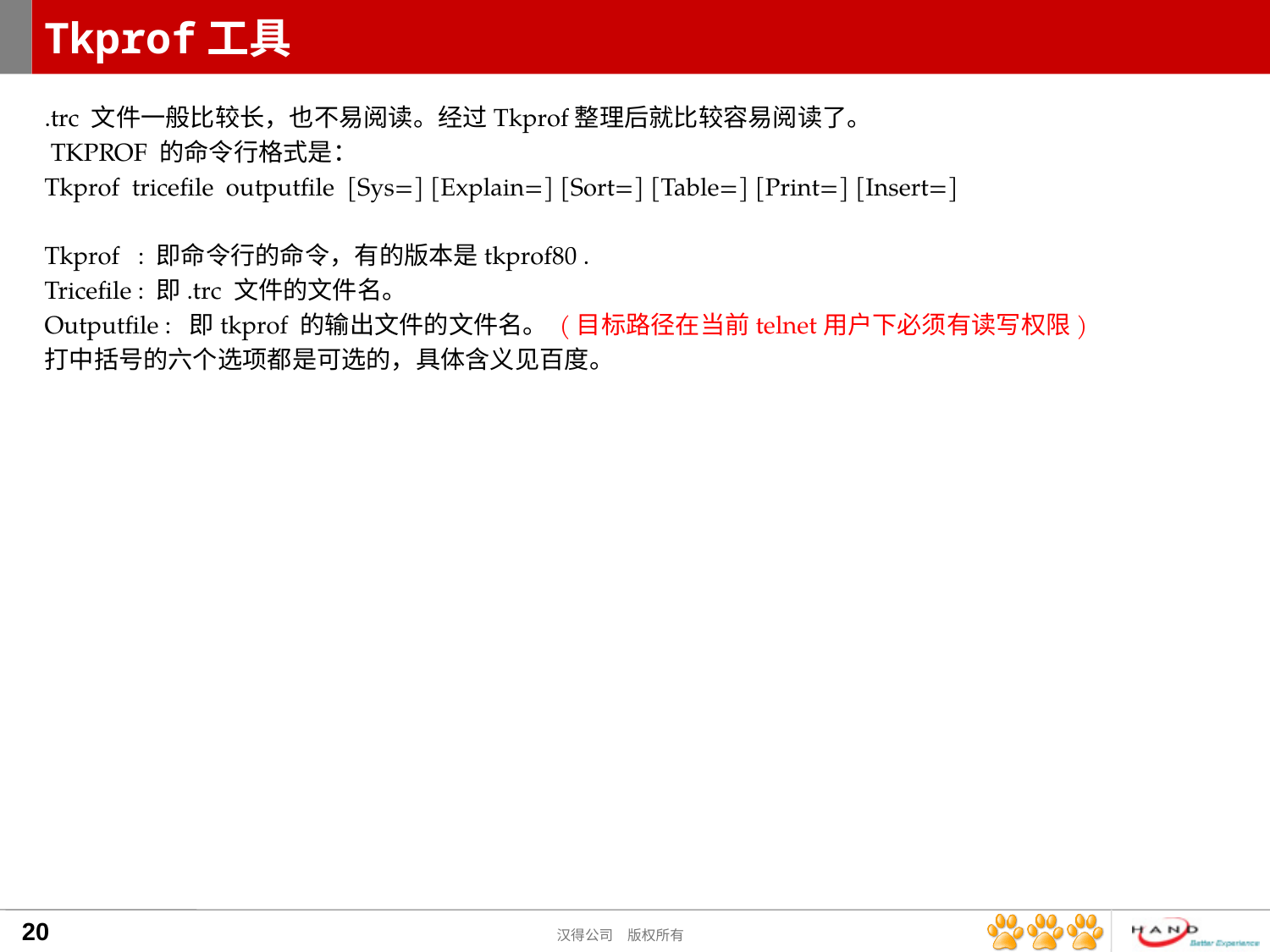

# Tkprof工具
.trc 文件一般比较长，也不易阅读。经过Tkprof整理后就比较容易阅读了。
 TKPROF 的命令行格式是：
Tkprof  tricefile  outputfile  [Sys=] [Explain=] [Sort=] [Table=] [Print=] [Insert=]

Tkprof   : 即命令行的命令，有的版本是tkprof80 .
Tricefile : 即.trc 文件的文件名。
Outputfile :  即tkprof 的输出文件的文件名。 (目标路径在当前telnet用户下必须有读写权限)
打中括号的六个选项都是可选的，具体含义见百度。
20